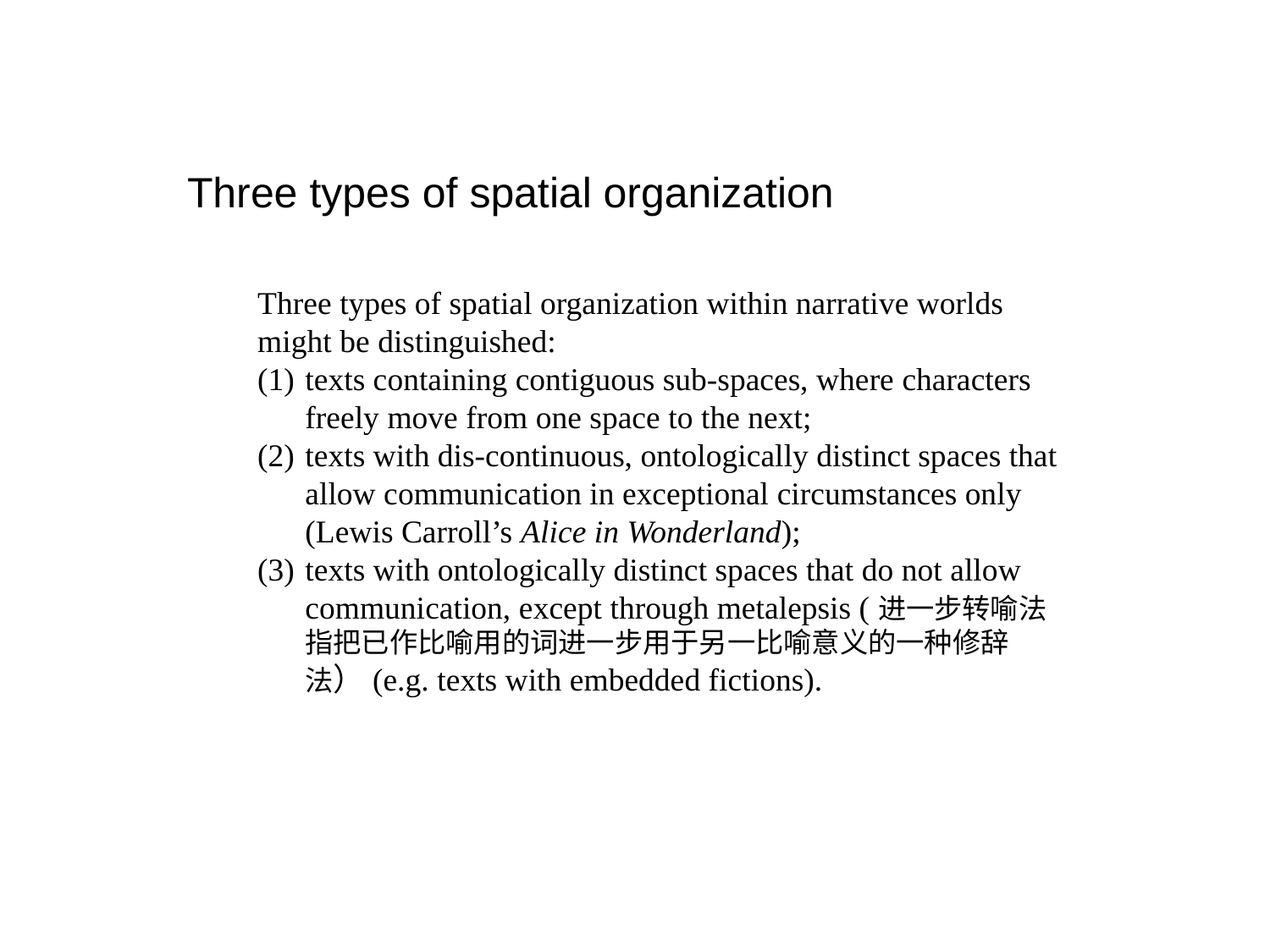

Three types of spatial organization
Three types of spatial organization within narrative worlds might be distinguished:
texts containing contiguous sub-spaces, where characters freely move from one space to the next;
texts with dis-continuous, ontologically distinct spaces that allow communication in exceptional circumstances only (Lewis Carroll’s Alice in Wonderland);
texts with ontologically distinct spaces that do not allow communication, except through metalepsis (进一步转喻法指把已作比喻用的词进一步用于另一比喻意义的一种修辞法）(e.g. texts with embedded fictions).

23